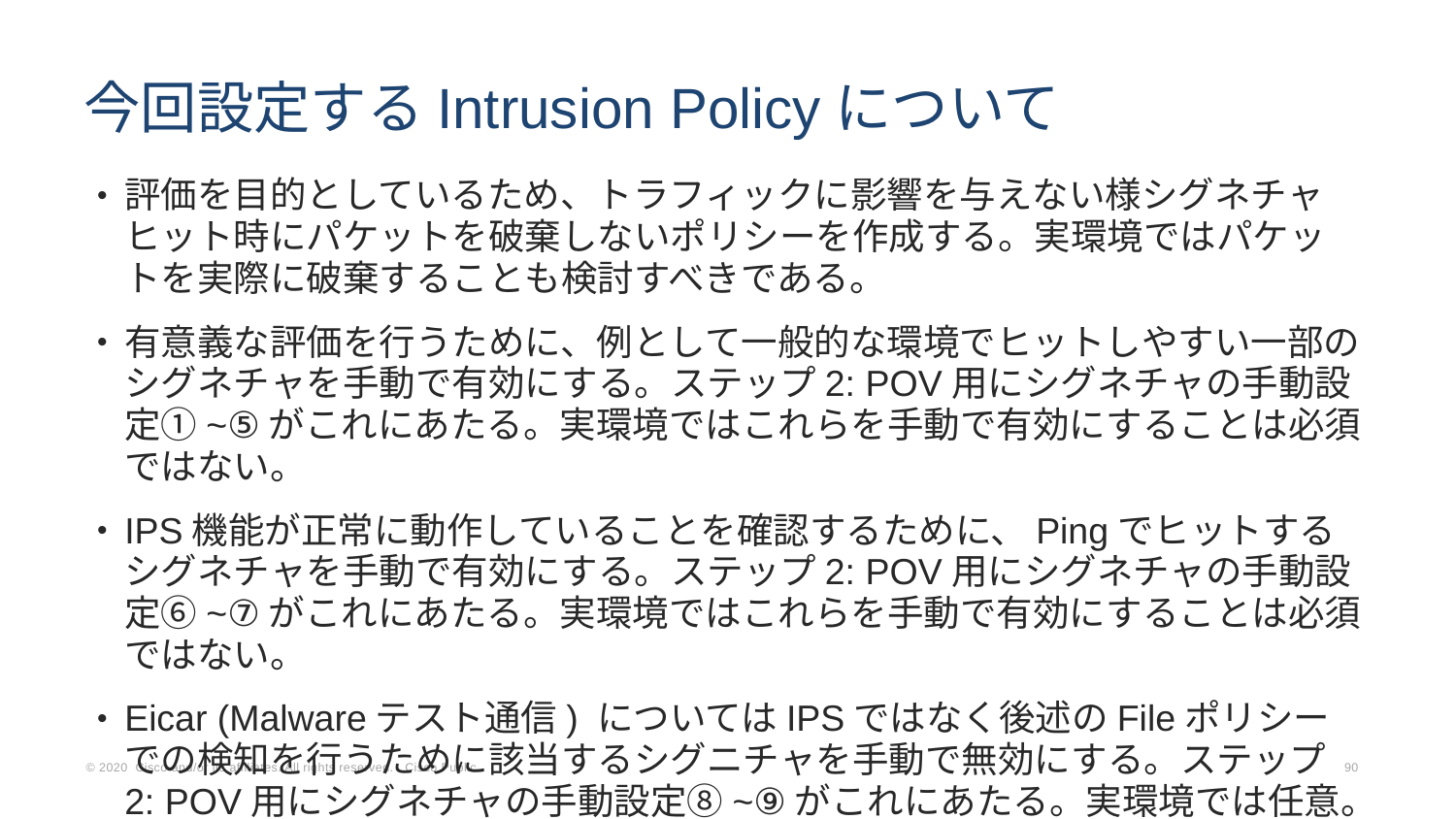

# 今回設定するIntrusion Policyについて
評価を目的としているため、トラフィックに影響を与えない様シグネチャヒット時にパケットを破棄しないポリシーを作成する。実環境ではパケットを実際に破棄することも検討すべきである。
有意義な評価を行うために、例として一般的な環境でヒットしやすい一部の
シグネチャを手動で有効にする。ステップ2: POV用にシグネチャの手動設定①~⑤がこれにあたる。実環境ではこれらを手動で有効にすることは必須ではない。
IPS機能が正常に動作していることを確認するために、Pingでヒットする
シグネチャを手動で有効にする。ステップ2: POV用にシグネチャの手動設定⑥~⑦がこれにあたる。実環境ではこれらを手動で有効にすることは必須ではない。
Eicar (Malwareテスト通信) についてはIPSではなく後述のFileポリシーでの検知を行うために該当するシグニチャを手動で無効にする。ステップ2: POV用にシグネチャの手動設定⑧~⑨がこれにあたる。実環境では任意。